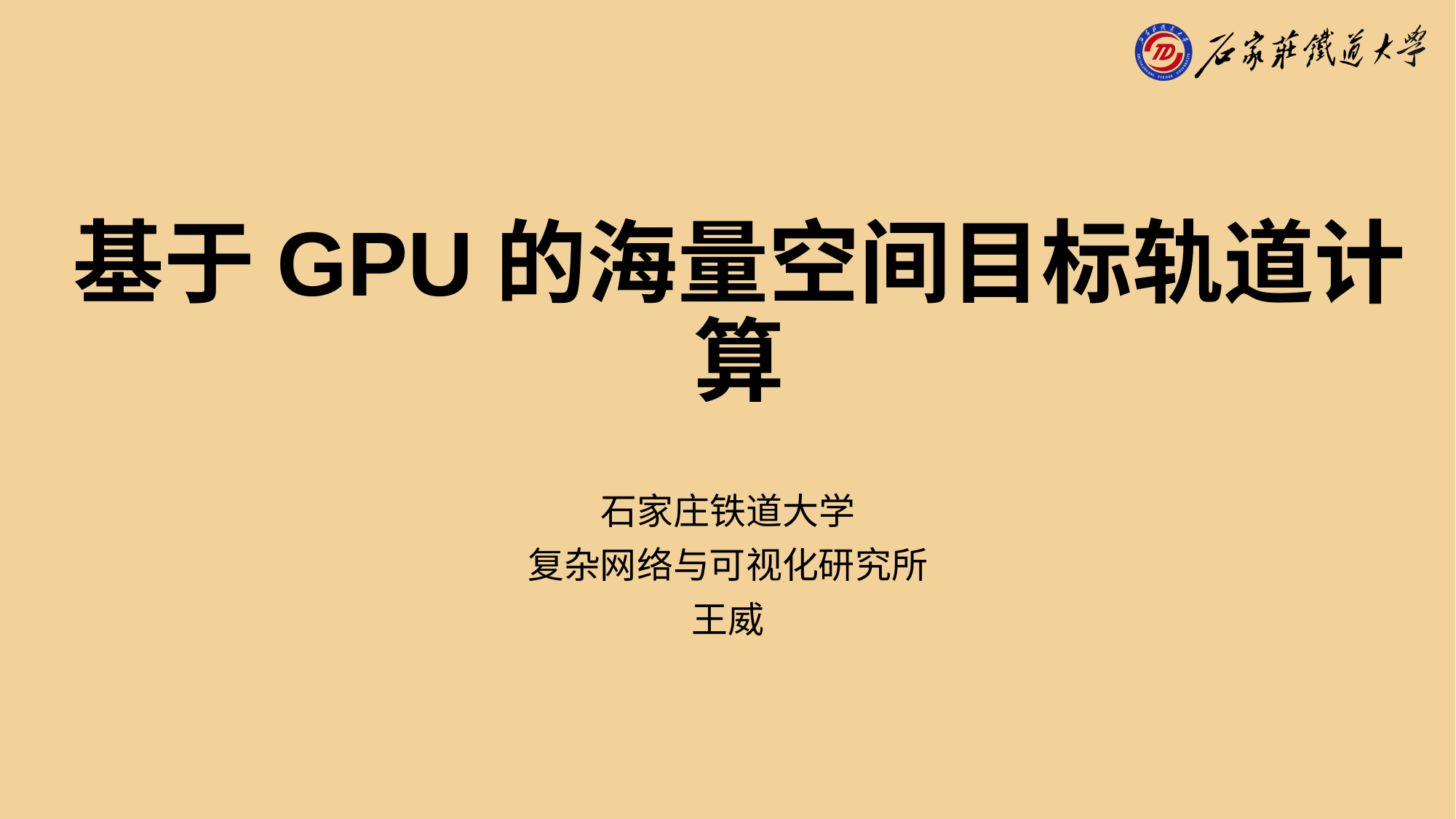

# 基于GPU的海量空间目标轨道计算
石家庄铁道大学
复杂网络与可视化研究所
王威